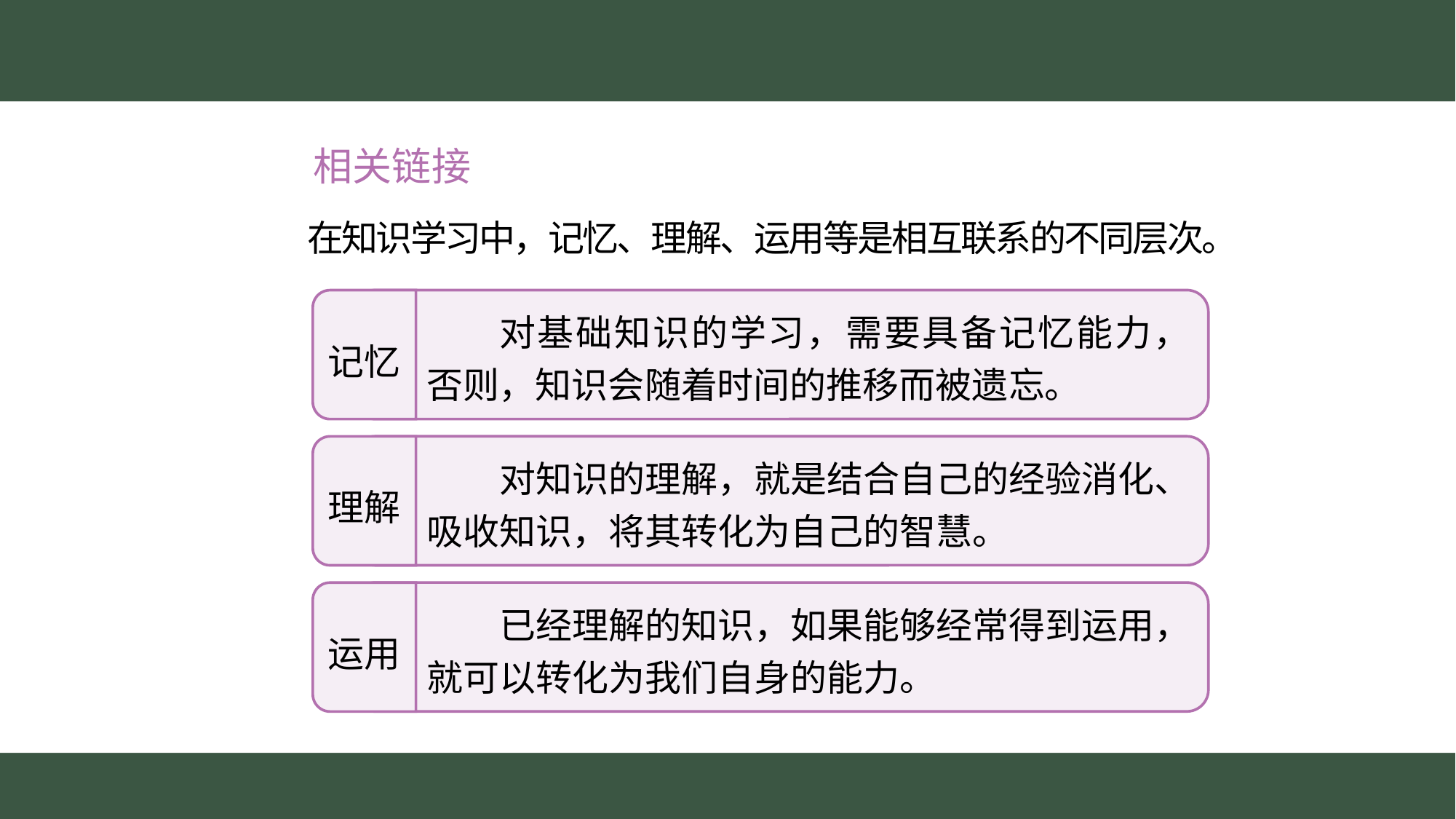

相关链接
　　在知识学习中，记忆、理解、运用等是相互联系的不同层次。

　　对基础知识的学习，需要具备记忆能力，
否则，知识会随着时间的推移而被遗忘。
记忆

　　对知识的理解，就是结合自己的经验消化、吸收知识，将其转化为自己的智慧。
理解

　　已经理解的知识，如果能够经常得到运用，就可以转化为我们自身的能力。
运用